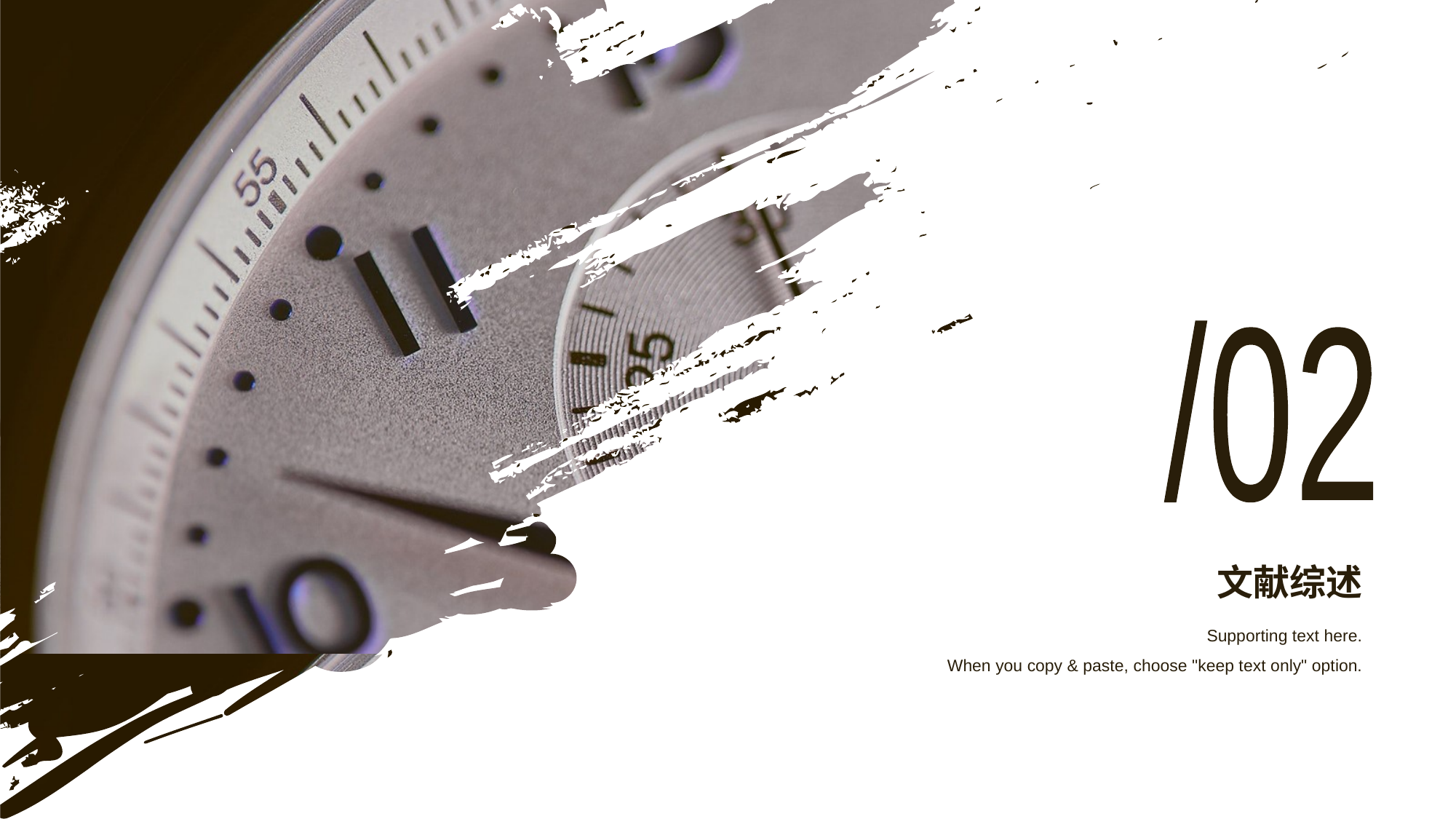

/02
# 文献综述
Supporting text here.
When you copy & paste, choose "keep text only" option.